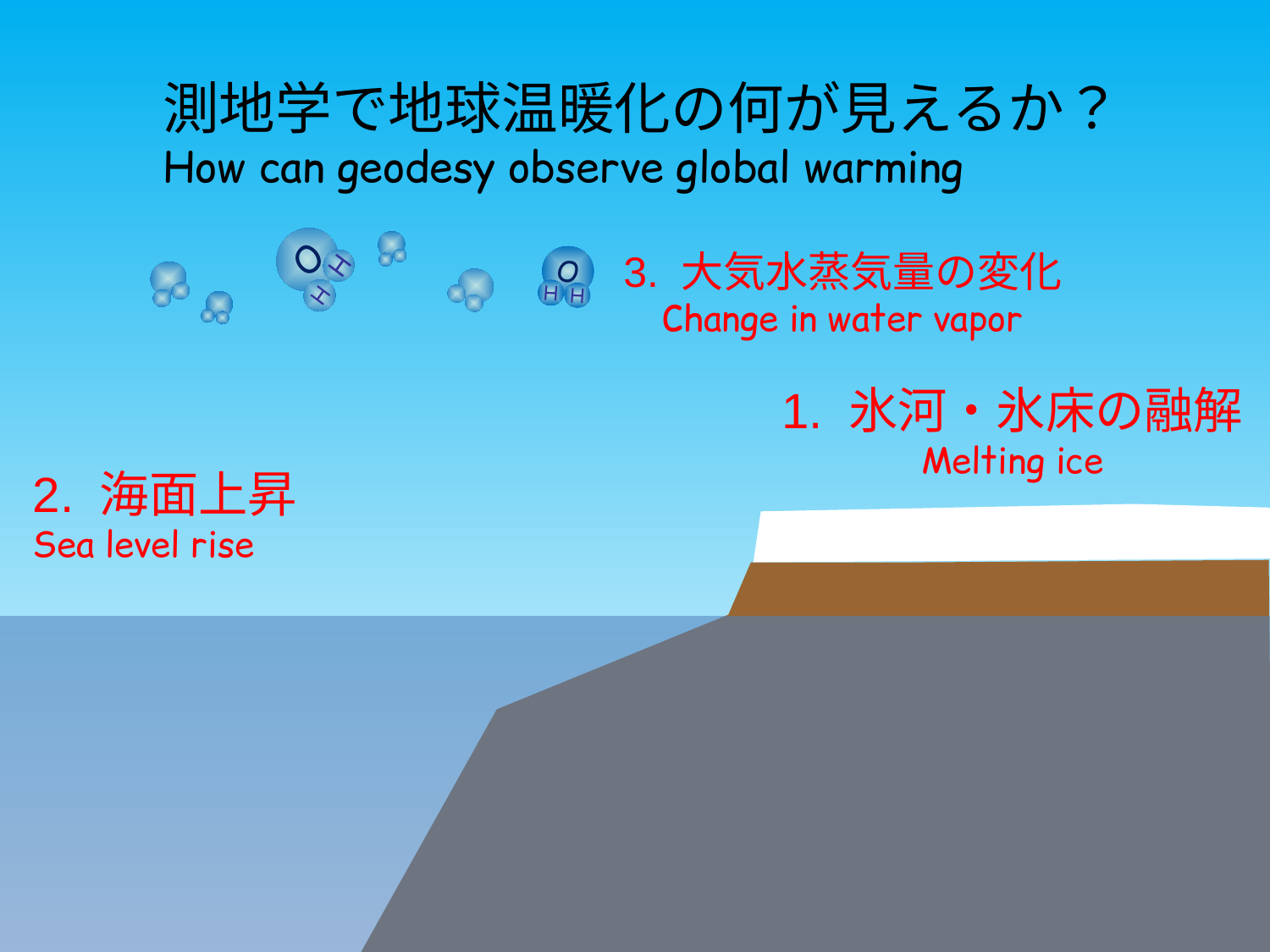

測地学で地球温暖化の何が見えるか？
How can geodesy observe global warming
O
H
H

O
H
H

3. 大気水蒸気量の変化
Change in water vapor
1. 氷河・氷床の融解
Melting ice
2. 海面上昇
Sea level rise